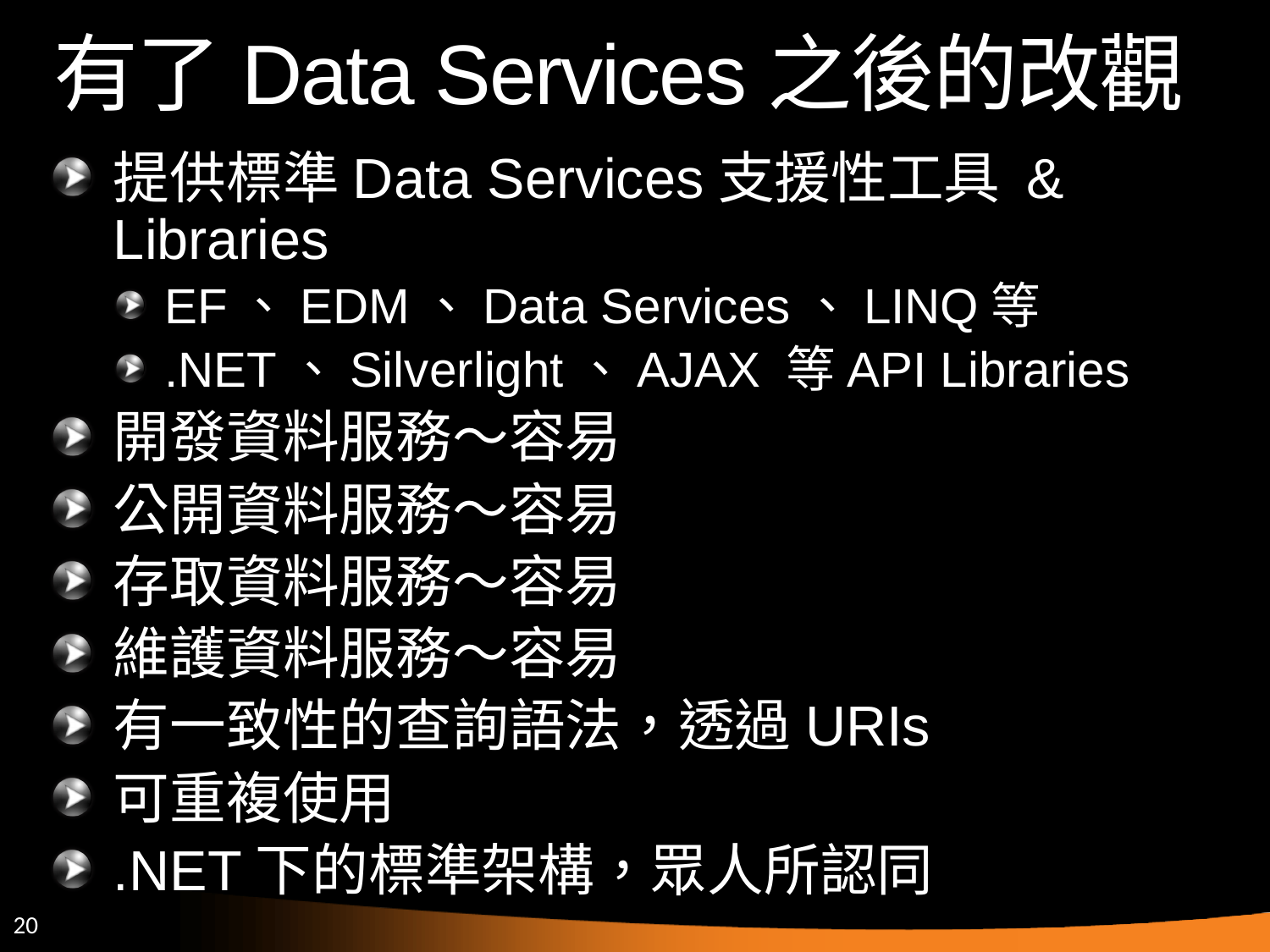

# 有了Data Services之後的改觀
提供標準Data Services支援性工具 & Libraries
EF、EDM、Data Services、LINQ等
.NET、Silverlight、AJAX 等API Libraries
開發資料服務～容易
公開資料服務～容易
存取資料服務～容易
維護資料服務～容易
有一致性的查詢語法，透過URIs
可重複使用
.NET下的標準架構，眾人所認同